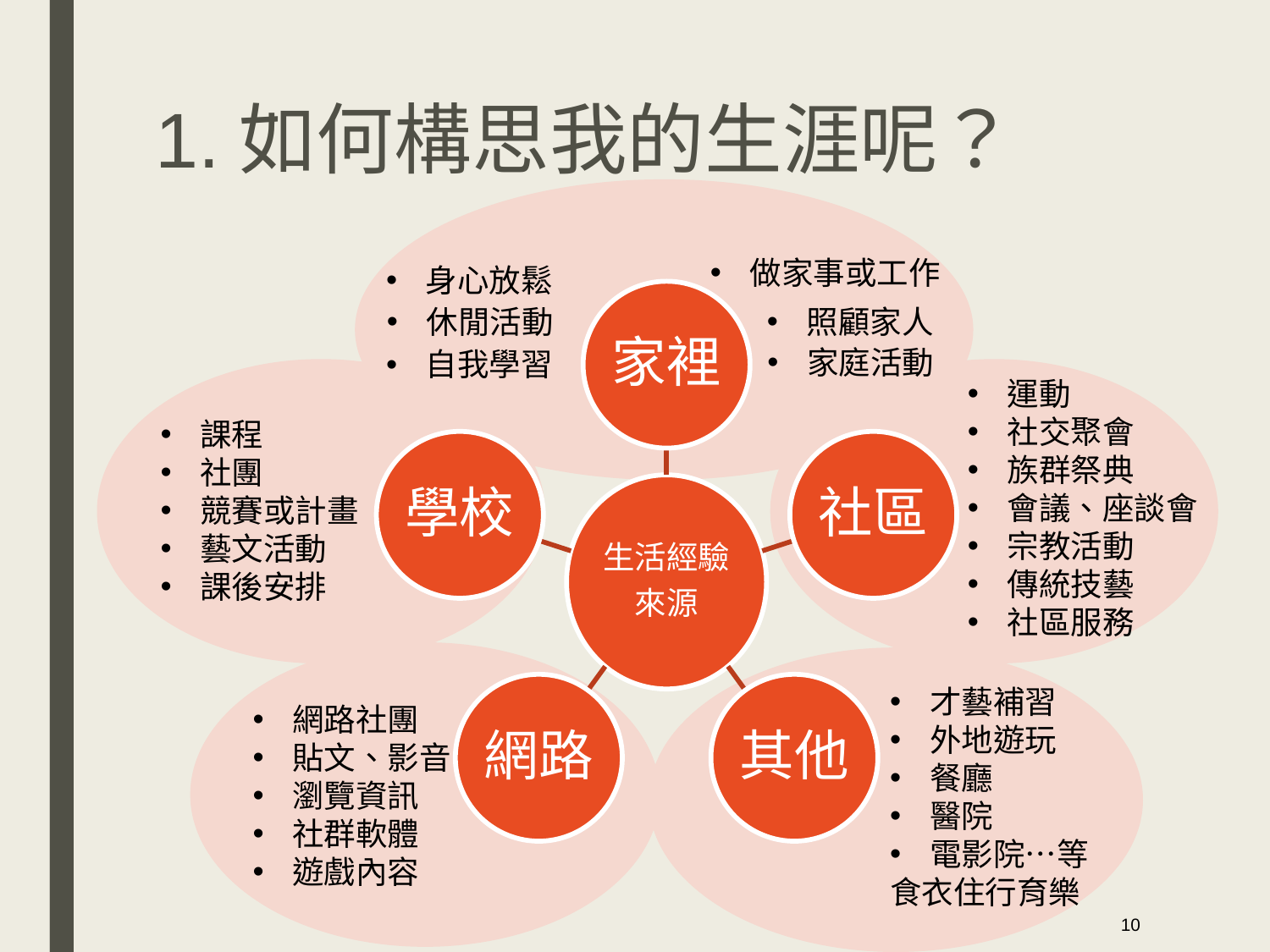

# 1.如何構思我的生涯呢？

做家事或工作
身心放鬆
生活經驗
來源

家裡

社區

其他

網路

學校
休閒活動
照顧家人
家庭活動
自我學習

運動
社交聚會
族群祭典
會議、座談會
宗教活動
傳統技藝
社區服務
課程
社團
競賽或計畫
藝文活動
課後安排

才藝補習
外地遊玩
餐廳
醫院
電影院…等
食衣住行育樂
網路社團
貼文、影音
瀏覽資訊
社群軟體
遊戲內容
10